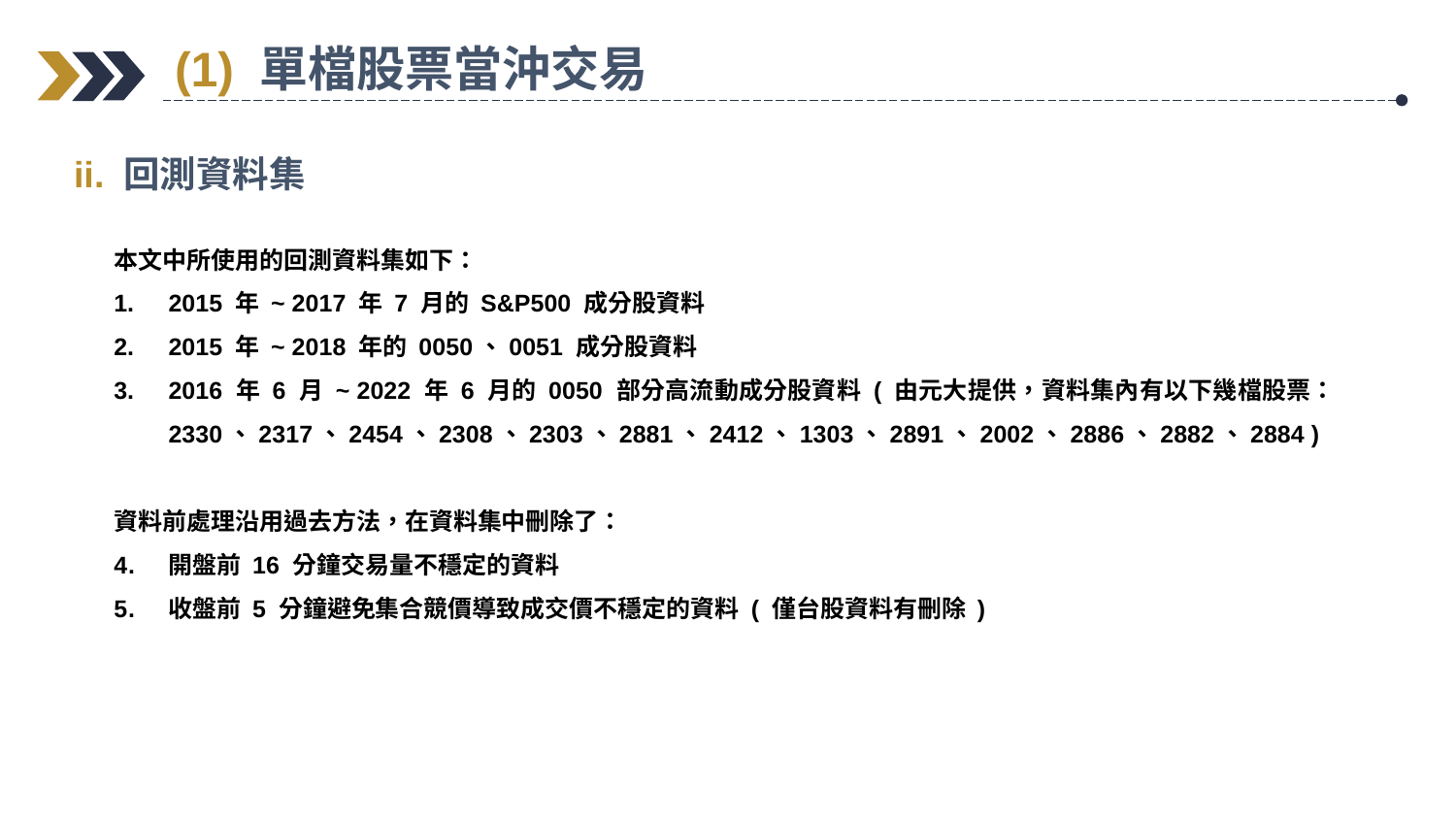

(1) 單檔股票當沖交易

ii. 回測資料集
本文中所使用的回測資料集如下：
2015 年 ~ 2017 年 7 月的 S&P500 成分股資料
2015 年 ~ 2018 年的 0050、0051 成分股資料
2016 年 6 月 ~ 2022 年 6 月的 0050 部分高流動成分股資料 ( 由元大提供，資料集內有以下幾檔股票：2330、2317、2454、2308、2303、2881、2412、1303、2891、2002、2886、2882、2884 )

資料前處理沿用過去方法，在資料集中刪除了：
開盤前 16 分鐘交易量不穩定的資料
收盤前 5 分鐘避免集合競價導致成交價不穩定的資料 ( 僅台股資料有刪除 )